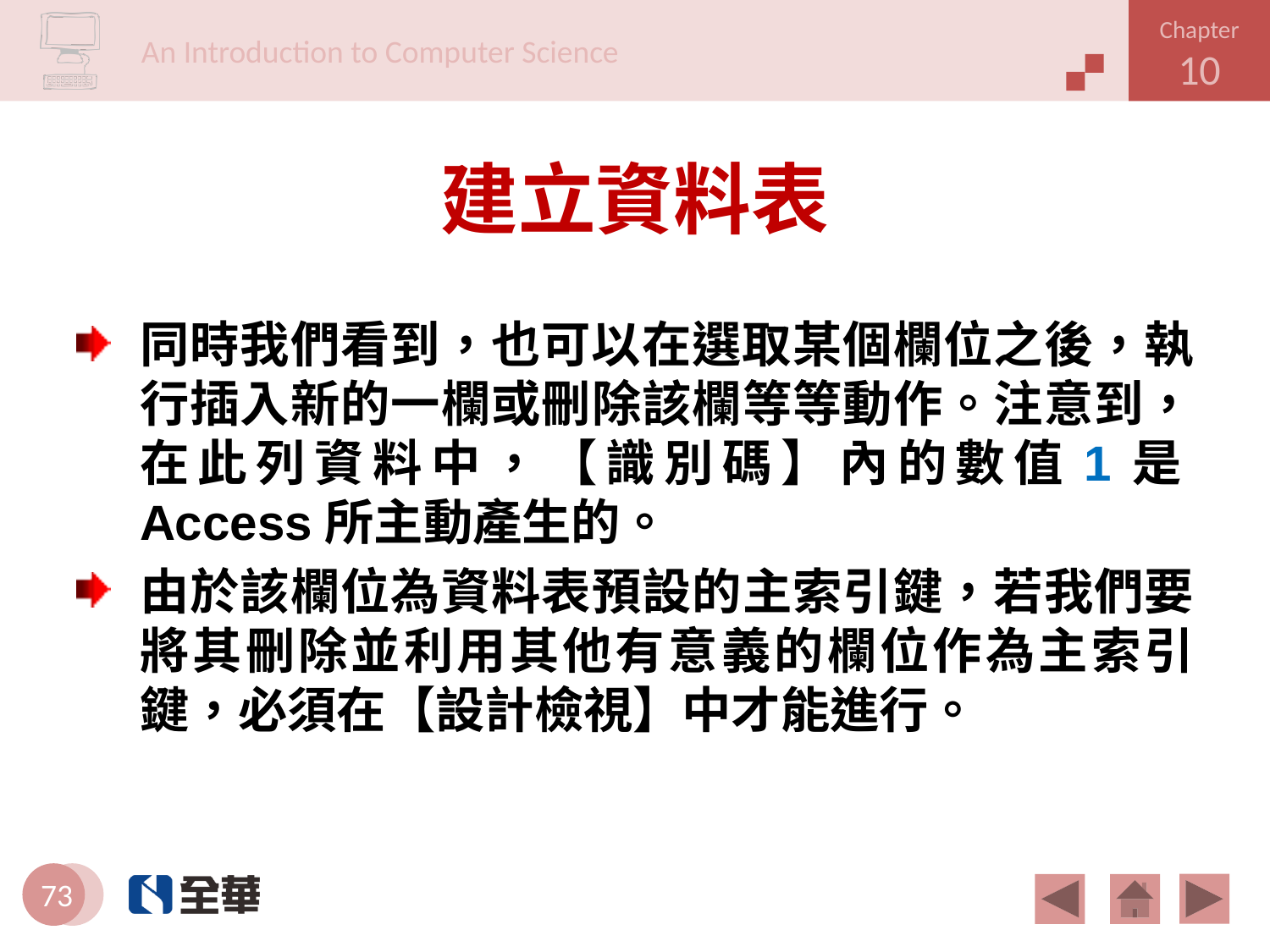

# 建立資料表
同時我們看到，也可以在選取某個欄位之後，執行插入新的一欄或刪除該欄等等動作。注意到，在此列資料中，【識別碼】內的數值1是Access所主動產生的。
由於該欄位為資料表預設的主索引鍵，若我們要將其刪除並利用其他有意義的欄位作為主索引鍵，必須在【設計檢視】中才能進行。